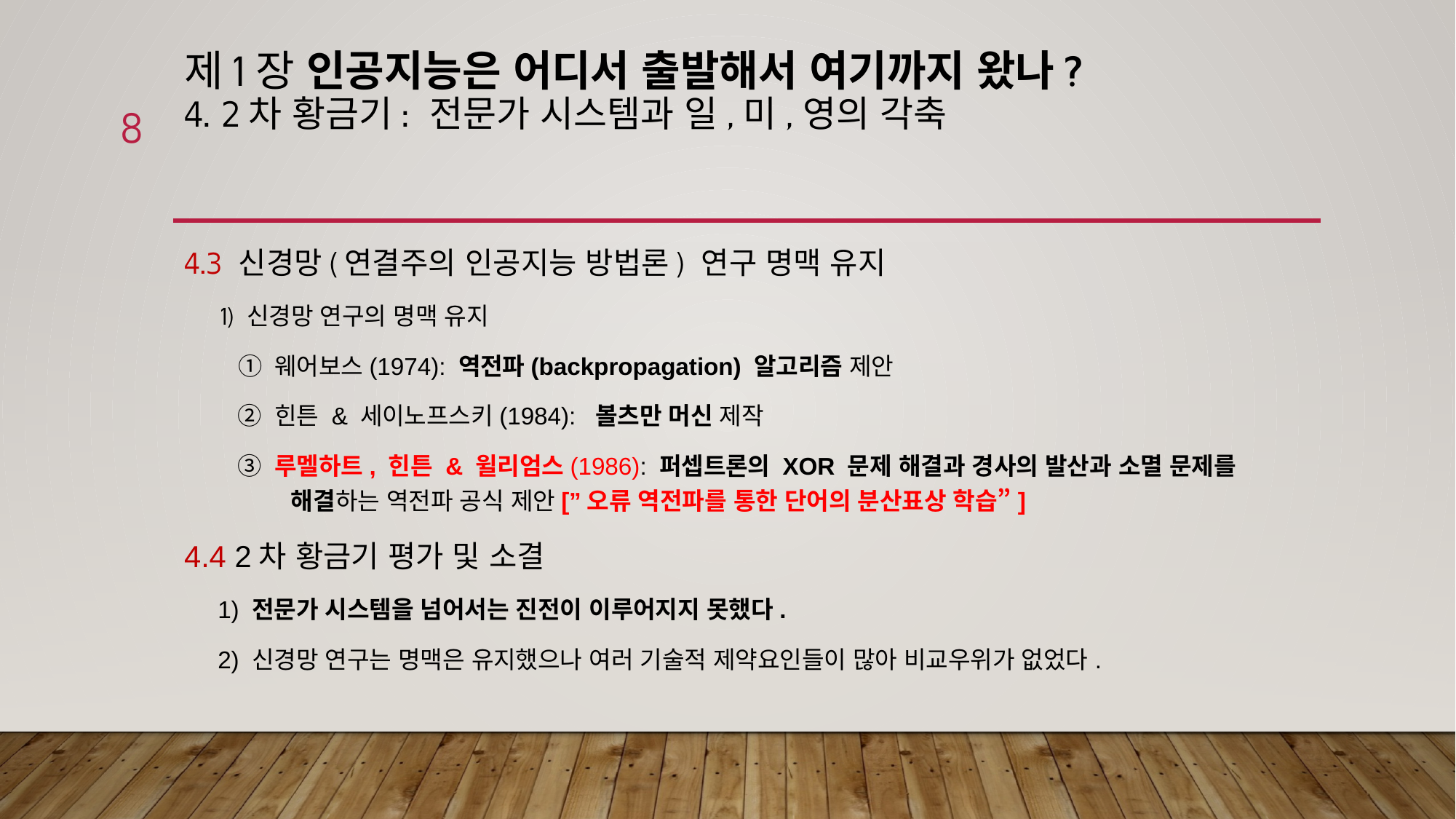

# 제1장 인공지능은 어디서 출발해서 여기까지 왔나? 4. 2차 황금기: 전문가 시스템과 일,미,영의 각축
8
4.3 신경망(연결주의 인공지능 방법론) 연구 명맥 유지
     1) 신경망 연구의 명맥 유지
        ① 웨어보스(1974): 역전파(backpropagation) 알고리즘 제안
        ② 힌튼 & 세이노프스키(1984):  볼츠만 머신 제작
        ③ 루멜하트, 힌튼 & 윌리엄스(1986): 퍼셉트론의 XOR 문제 해결과 경사의 발산과 소멸 문제를 해결하는 역전파 공식 제안[”오류 역전파를 통한 단어의 분산표상 학습”]
4.4 2차 황금기 평가 및 소결
     1) 전문가 시스템을 넘어서는 진전이 이루어지지 못했다.
     2) 신경망 연구는 명맥은 유지했으나 여러 기술적 제약요인들이 많아 비교우위가 없었다.